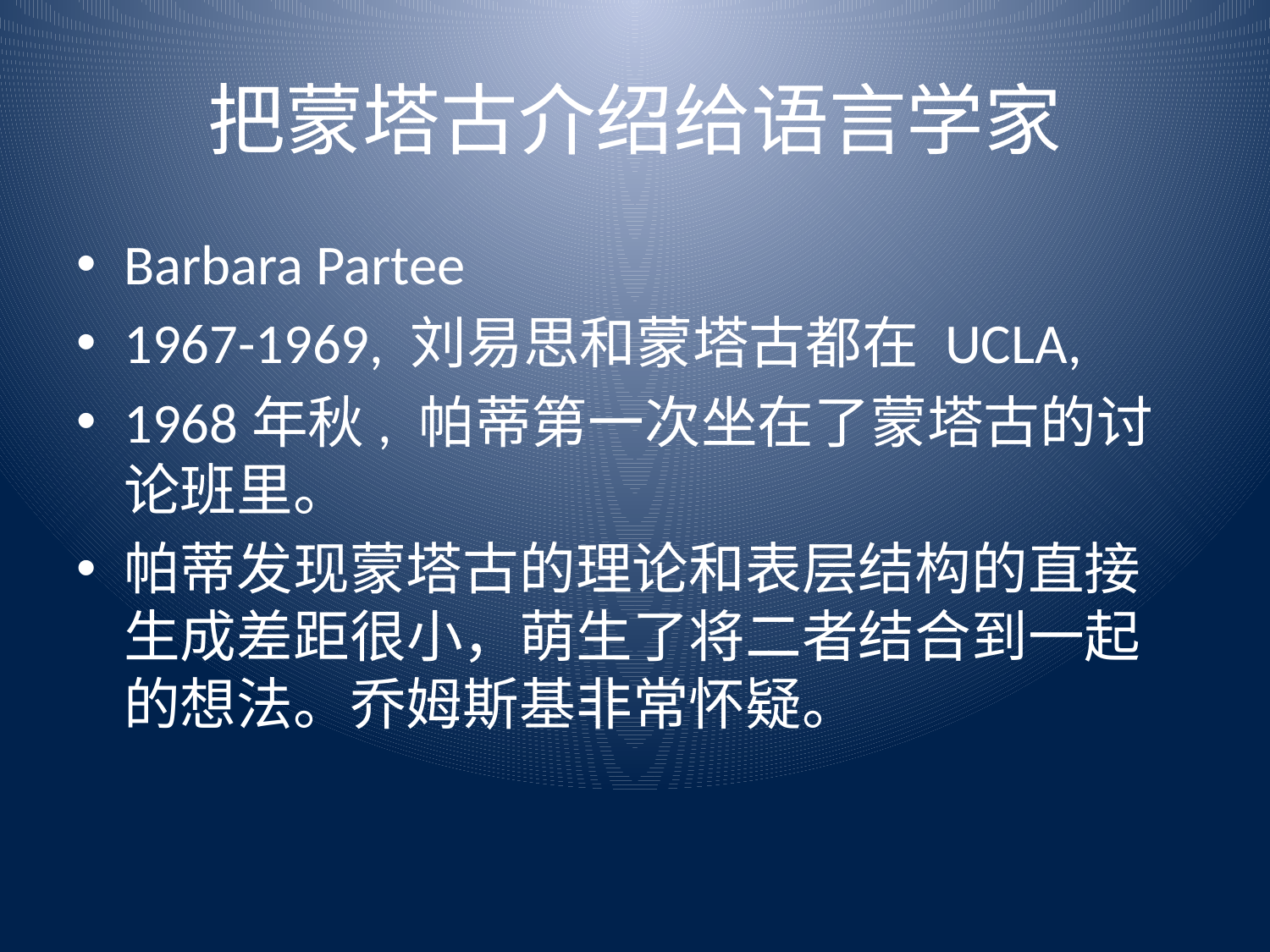

# 把蒙塔古介绍给语言学家
Barbara Partee
1967-1969, 刘易思和蒙塔古都在 UCLA,
1968年秋, 帕蒂第一次坐在了蒙塔古的讨论班里。
帕蒂发现蒙塔古的理论和表层结构的直接生成差距很小，萌生了将二者结合到一起的想法。乔姆斯基非常怀疑。